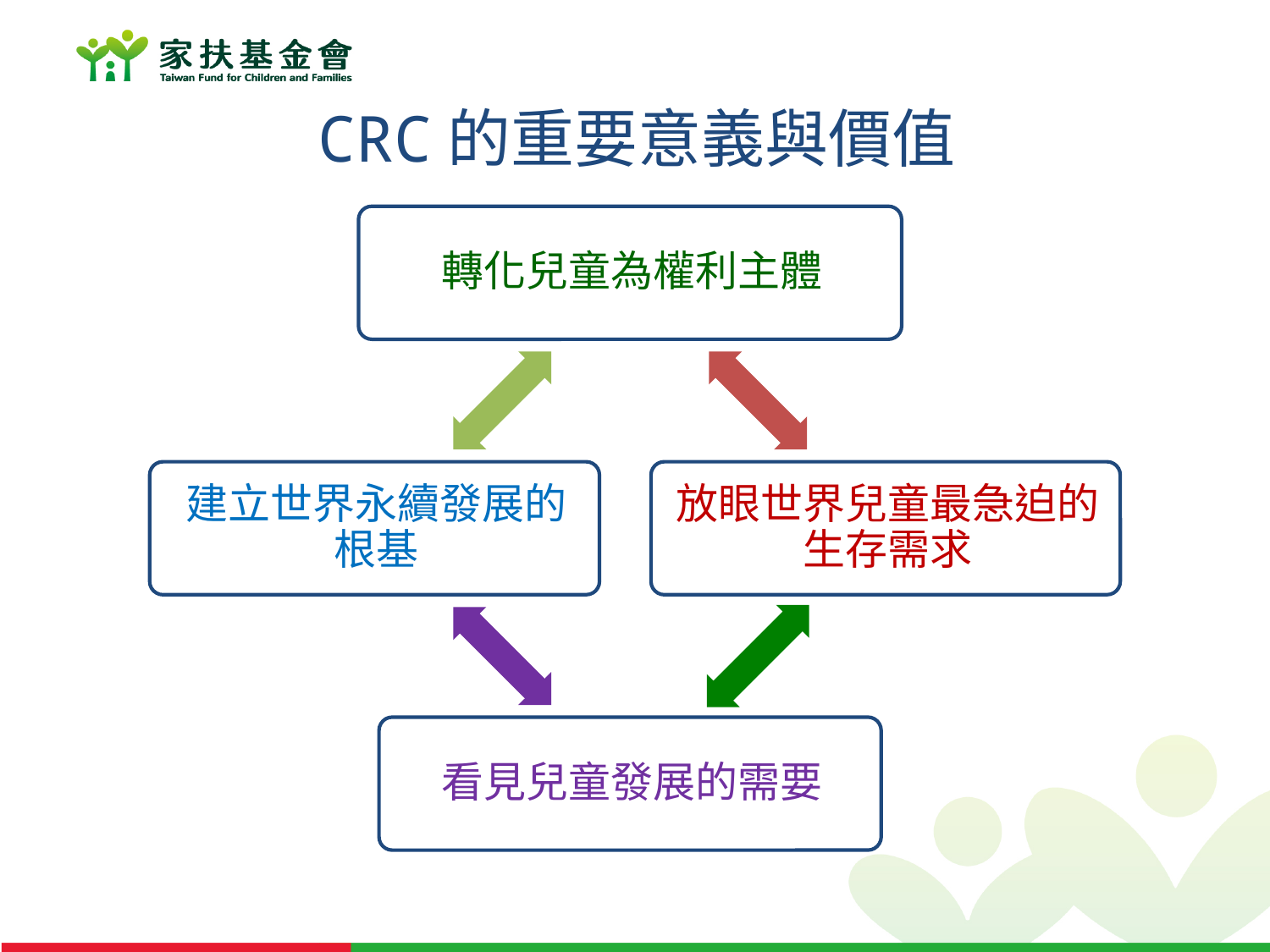

# CRC的重要意義與價值
轉化兒童為權利主體

放眼世界兒童最急迫的生存需求

看見兒童發展的需要

建立世界永續發展的根基